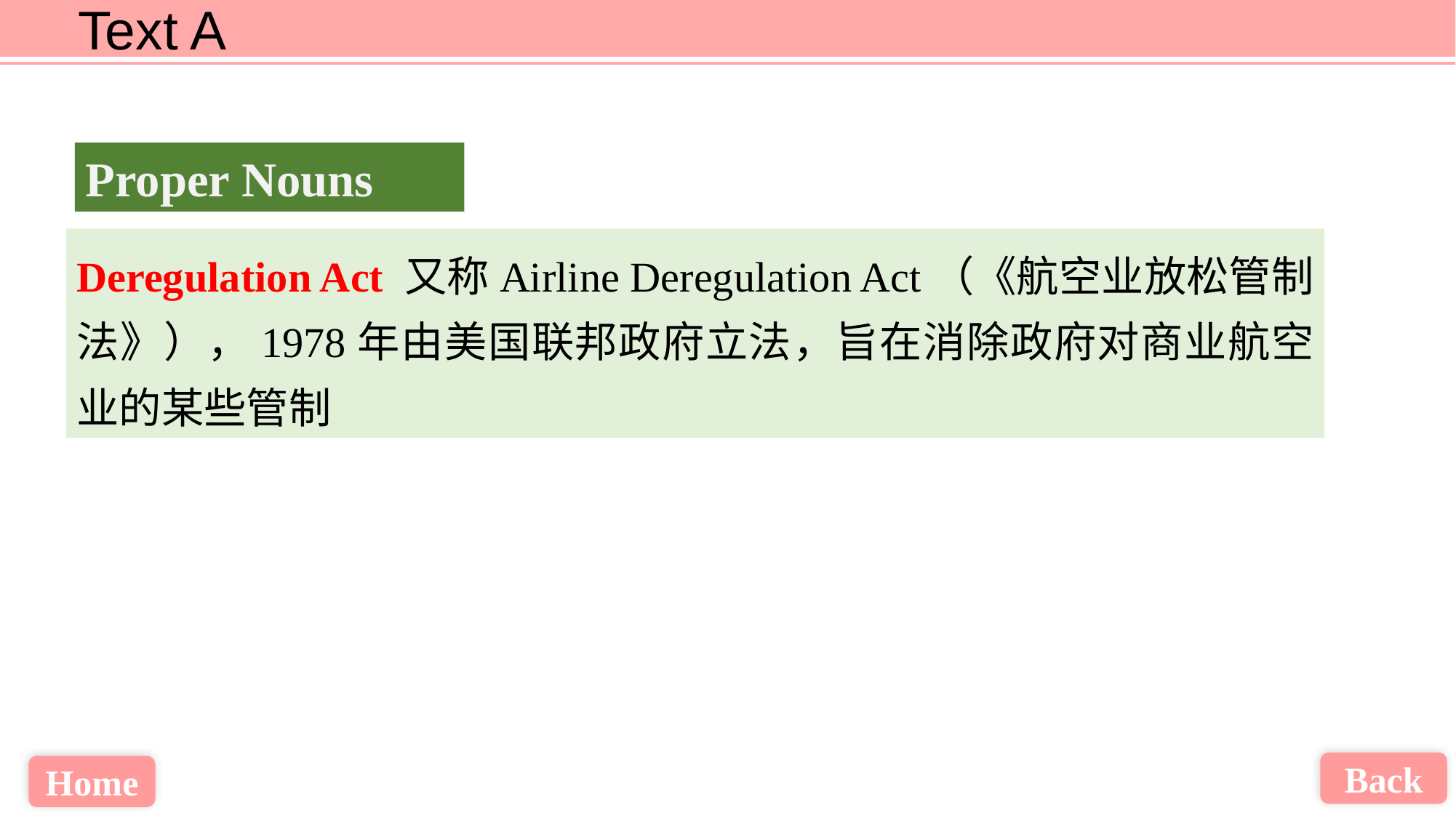

Proper Nouns
Deregulation Act 又称Airline Deregulation Act（《航空业放松管制法》），1978年由美国联邦政府立法，旨在消除政府对商业航空业的某些管制
Back